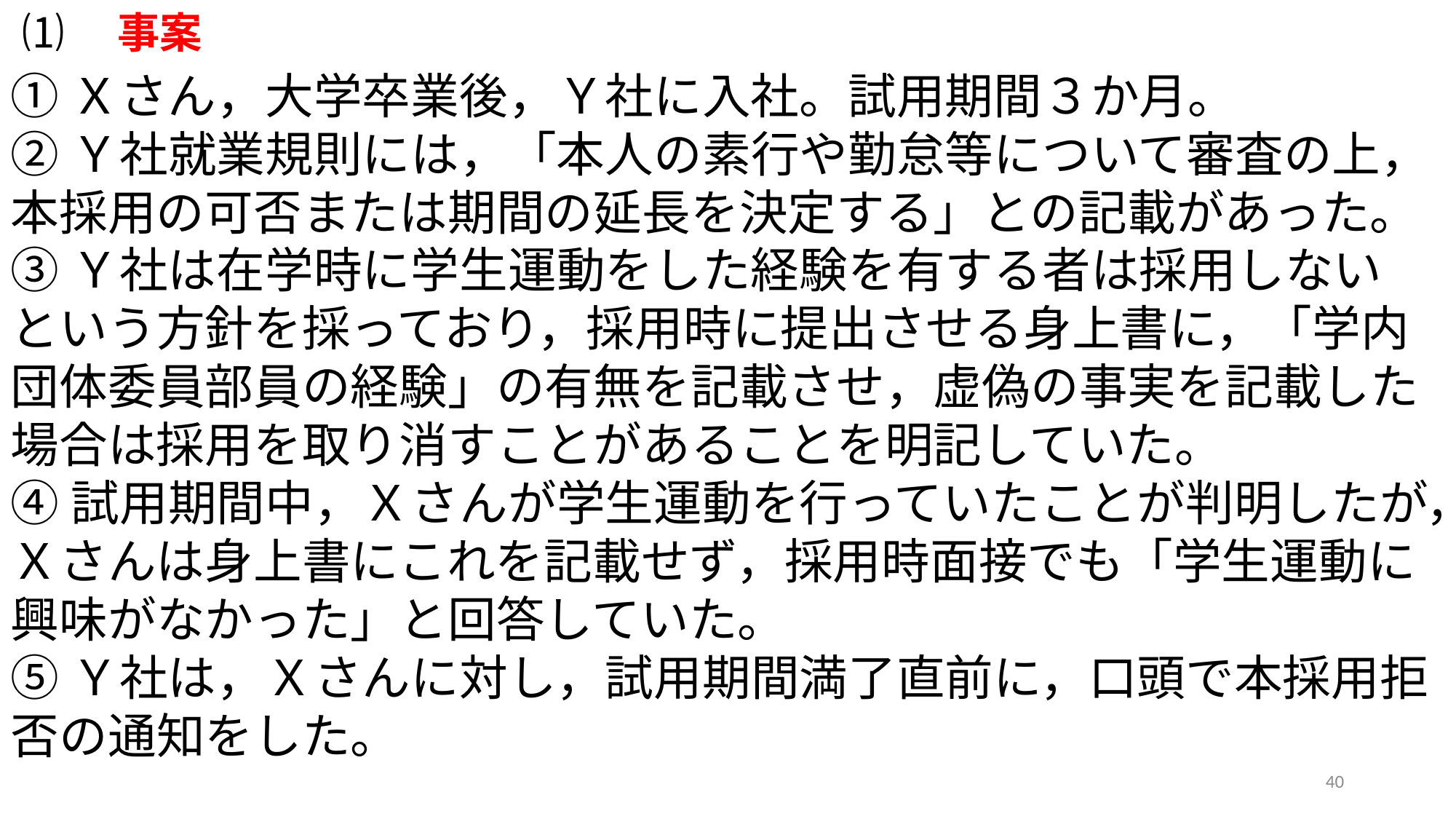

# ⑴　事案
①Ｘさん，大学卒業後，Ｙ社に入社。試用期間３か月。
②Ｙ社就業規則には，「本人の素行や勤怠等について審査の上，本採用の可否または期間の延長を決定する」との記載があった。
③Ｙ社は在学時に学生運動をした経験を有する者は採用しないという方針を採っており，採用時に提出させる身上書に，「学内団体委員部員の経験」の有無を記載させ，虚偽の事実を記載した場合は採用を取り消すことがあることを明記していた。
④試用期間中，Ｘさんが学生運動を行っていたことが判明したが，Ｘさんは身上書にこれを記載せず，採用時面接でも「学生運動に興味がなかった」と回答していた。
⑤Ｙ社は，Ｘさんに対し，試用期間満了直前に，口頭で本採用拒否の通知をした。

40